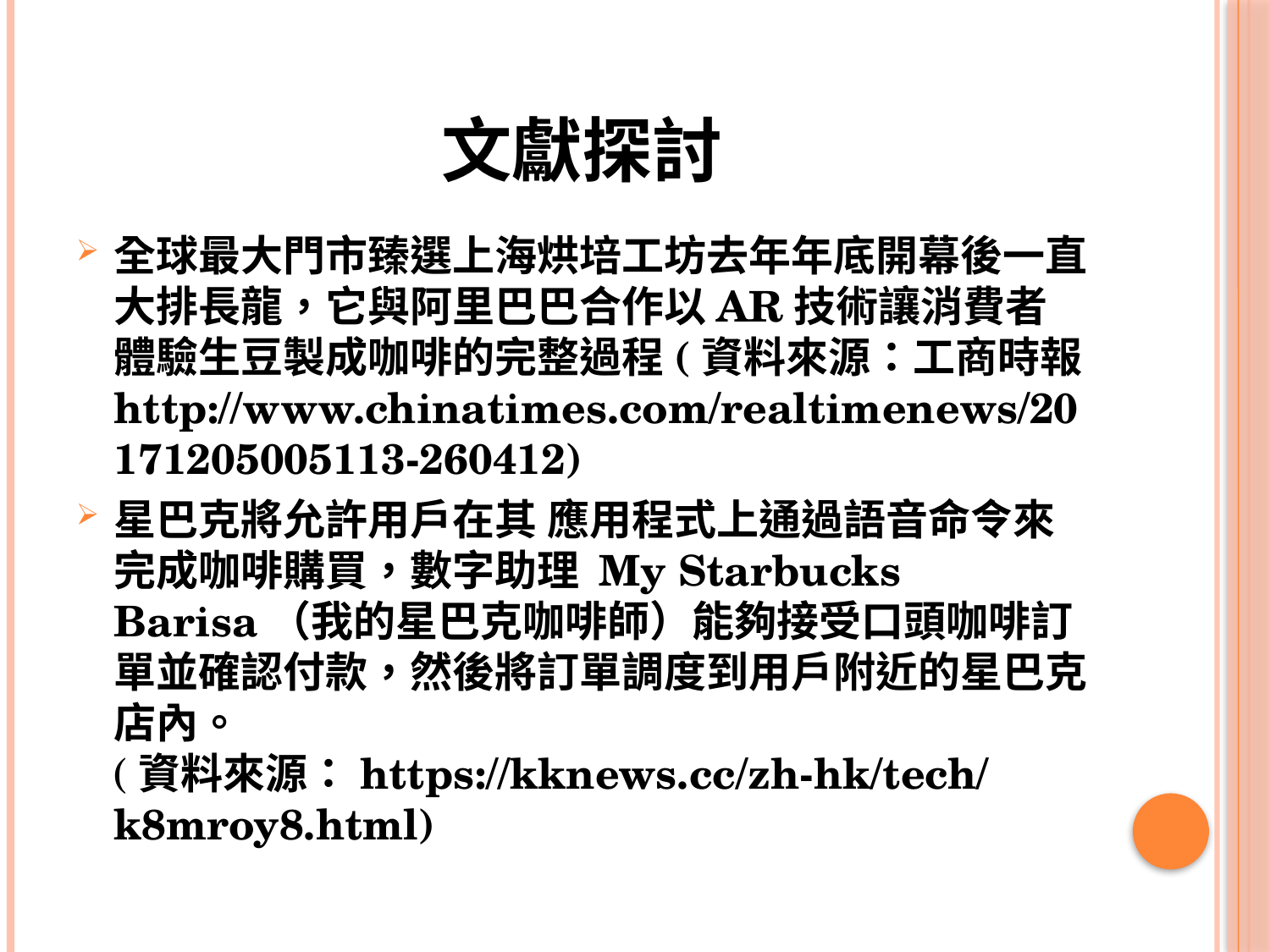

# 文獻探討
全球最大門市臻選上海烘培工坊去年年底開幕後一直大排長龍，它與阿里巴巴合作以AR技術讓消費者體驗生豆製成咖啡的完整過程(資料來源：工商時報 http://www.chinatimes.com/realtimenews/20171205005113-260412)
星巴克將允許用戶在其 應用程式上通過語音命令來完成咖啡購買，數字助理 My Starbucks Barisa（我的星巴克咖啡師）能夠接受口頭咖啡訂單並確認付款，然後將訂單調度到用戶附近的星巴克店內。
(資料來源：https://kknews.cc/zh-hk/tech/k8mroy8.html)